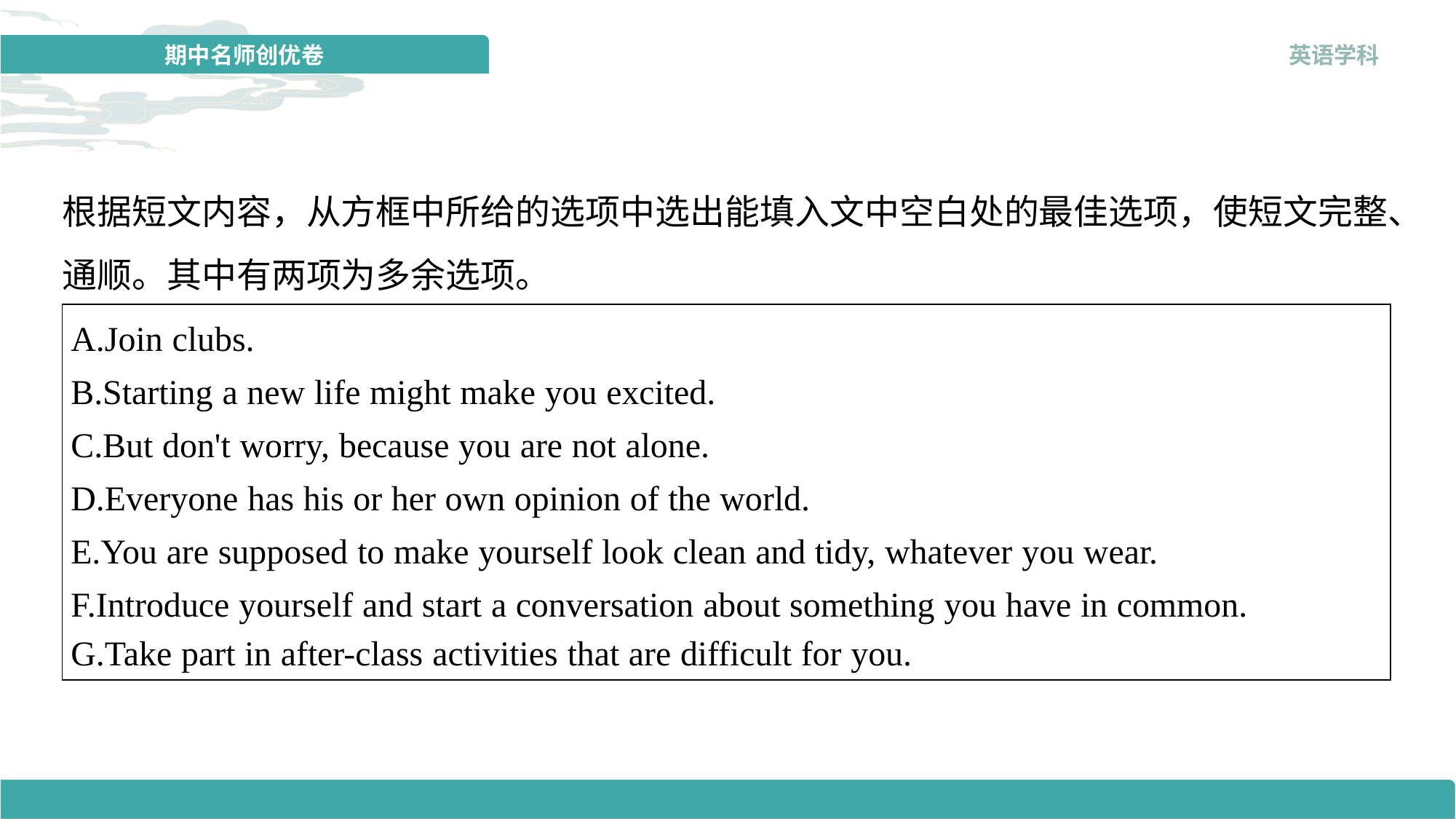

根据短文内容，从方框中所给的选项中选出能填入文中空白处的最佳选项，使短文完整、通顺。其中有两项为多余选项。
| A.Join clubs. B.Starting a new life might make you excited. C.But don't worry, because you are not alone. D.Everyone has his or her own opinion of the world. E.You are supposed to make yourself look clean and tidy, whatever you wear. F.Introduce yourself and start a conversation about something you have in common. G.Take part in after-class activities that are difficult for you. |
| --- |